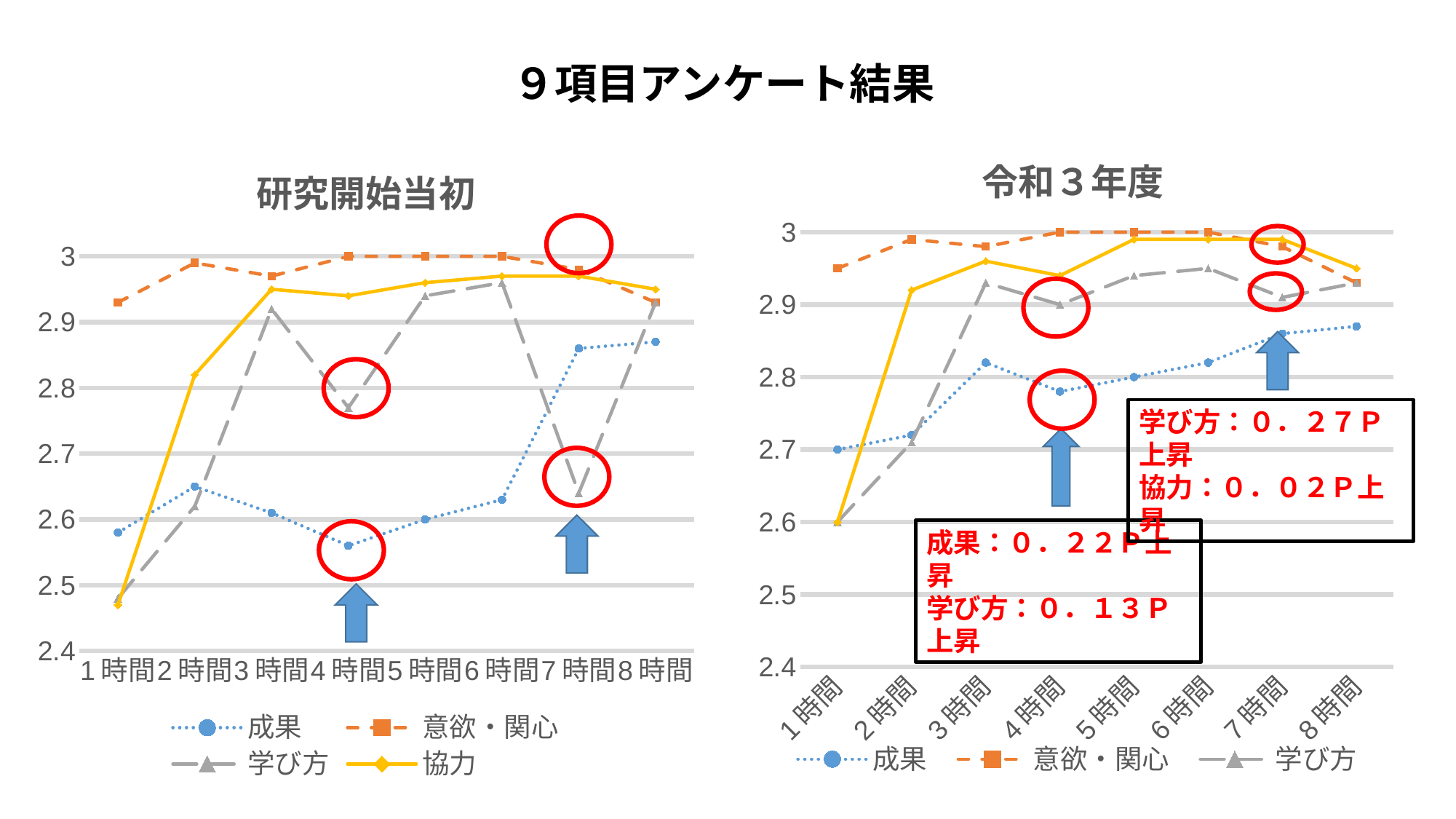

９項目アンケート結果

### Chart: 研究開始当初

| Category | 成果 | 意欲・関心 | 学び方 | 協力 |
|---|---|---|---|---|
| 1時間 | 2.58 | 2.93 | 2.48 | 2.47 |
| 2時間 | 2.65 | 2.99 | 2.62 | 2.82 |
| 3時間 | 2.61 | 2.97 | 2.92 | 2.95 |
| 4時間 | 2.56 | 3.0 | 2.77 | 2.94 |
| 5時間 | 2.6 | 3.0 | 2.94 | 2.96 |
| 6時間 | 2.63 | 3.0 | 2.96 | 2.97 |
| 7時間 | 2.86 | 2.98 | 2.64 | 2.97 |
| 8時間 | 2.87 | 2.93 | 2.93 | 2.95 |

### Chart: 令和３年度

| Category | 成果 | 意欲・関心 | 学び方 | 協力 |
|---|---|---|---|---|
| 1時間 | 2.7 | 2.95 | 2.6 | 2.6 |
| 2時間 | 2.72 | 2.99 | 2.71 | 2.92 |
| 3時間 | 2.82 | 2.98 | 2.93 | 2.96 |
| 4時間 | 2.78 | 3.0 | 2.9 | 2.94 |
| 5時間 | 2.8 | 3.0 | 2.94 | 2.99 |
| 6時間 | 2.82 | 3.0 | 2.95 | 2.99 |
| 7時間 | 2.86 | 2.98 | 2.91 | 2.99 |
| 8時間 | 2.87 | 2.93 | 2.93 | 2.95 |

学び方：０．２７Ｐ上昇
協力：０．０２Ｐ上昇

成果：０．２２Ｐ上昇
学び方：０．１３Ｐ上昇